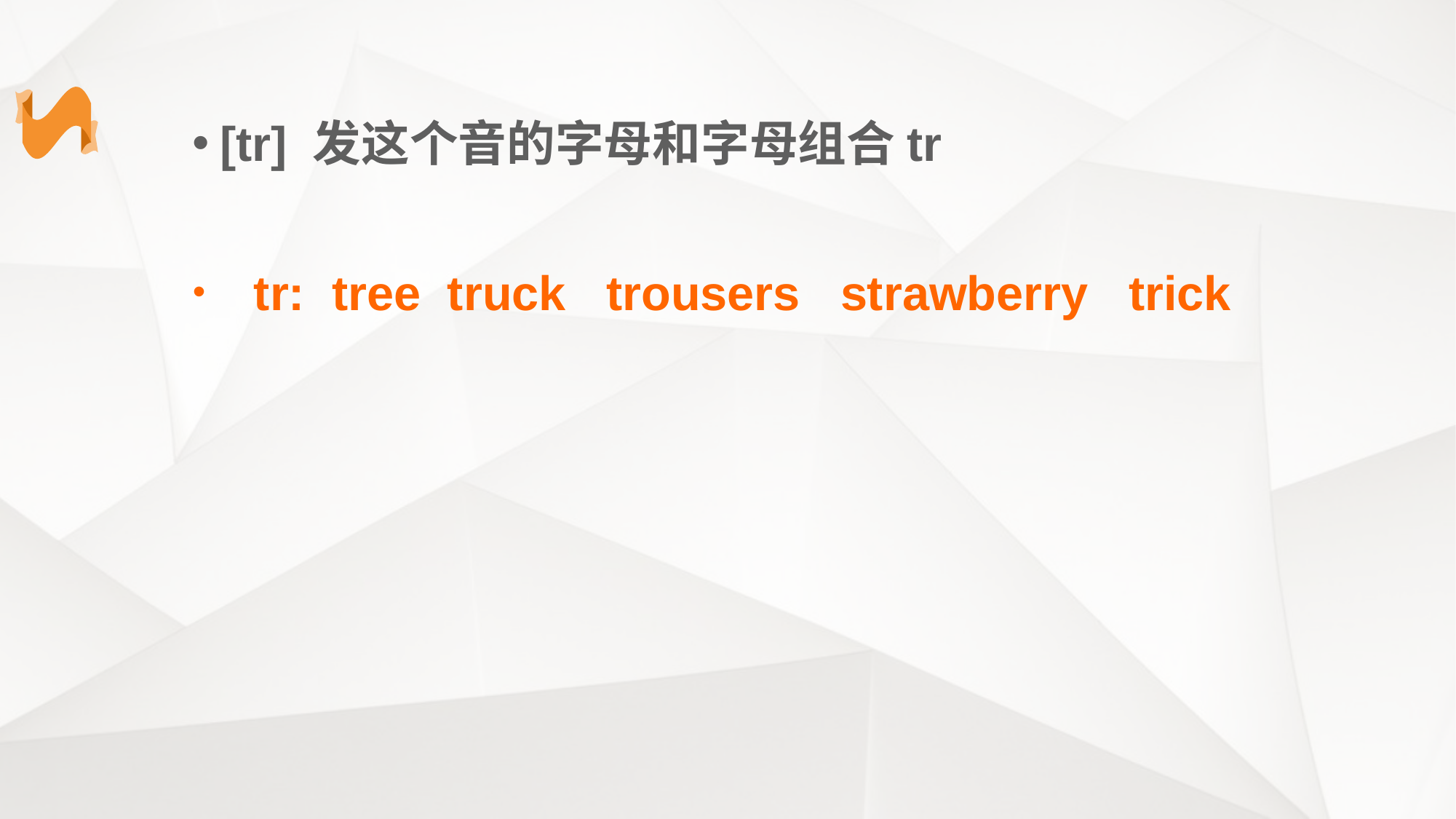

[tr] 发这个音的字母和字母组合tr
   tr:  tree  truck   trousers   strawberry   trick